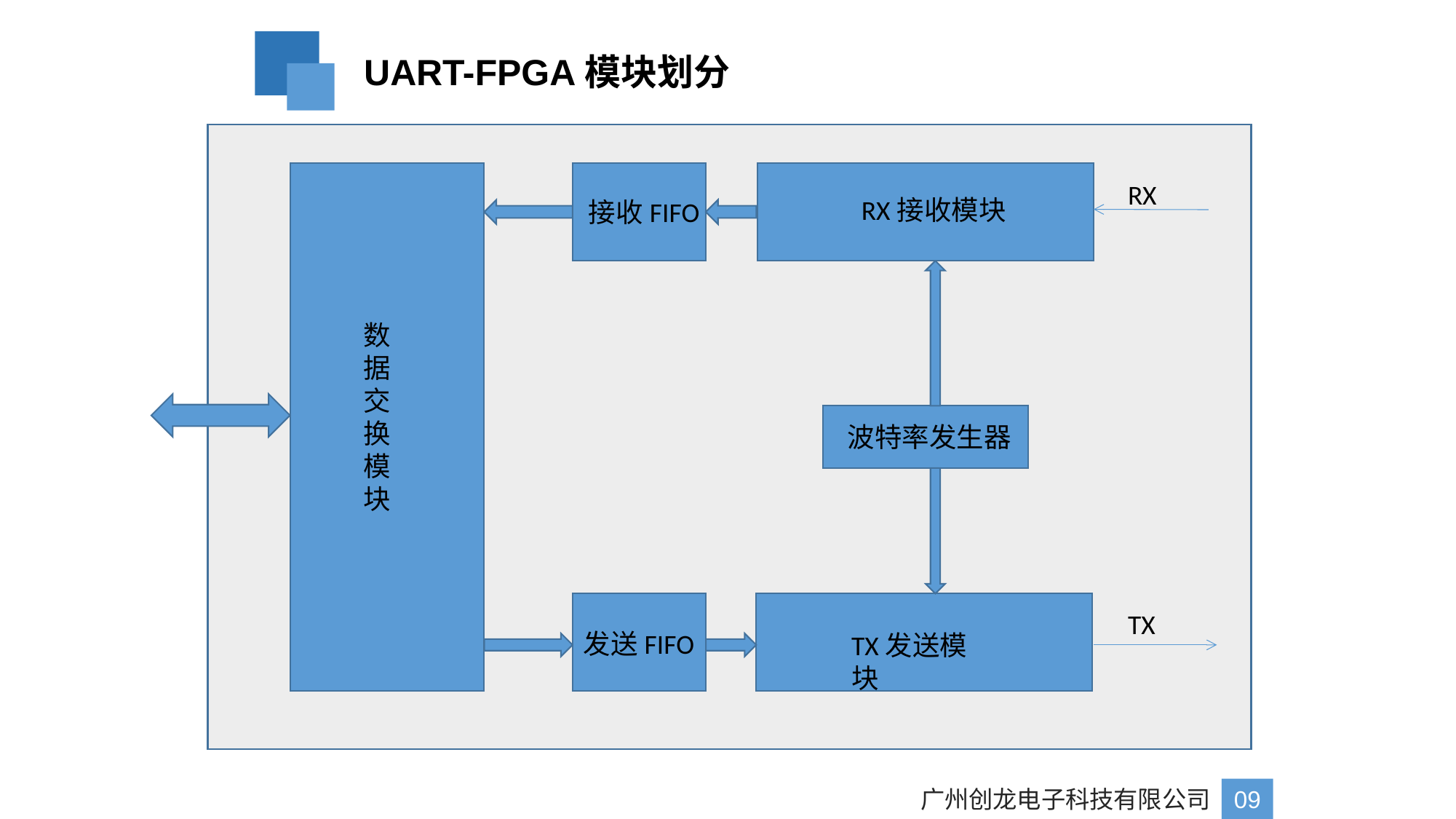

UART-FPGA模块划分

RX接收模块

RX
接收FIFO
接收FIFO

波特率发生器

数据交换模块

TX
发送FIFO
TX发送模块

广州创龙电子科技有限公司
09